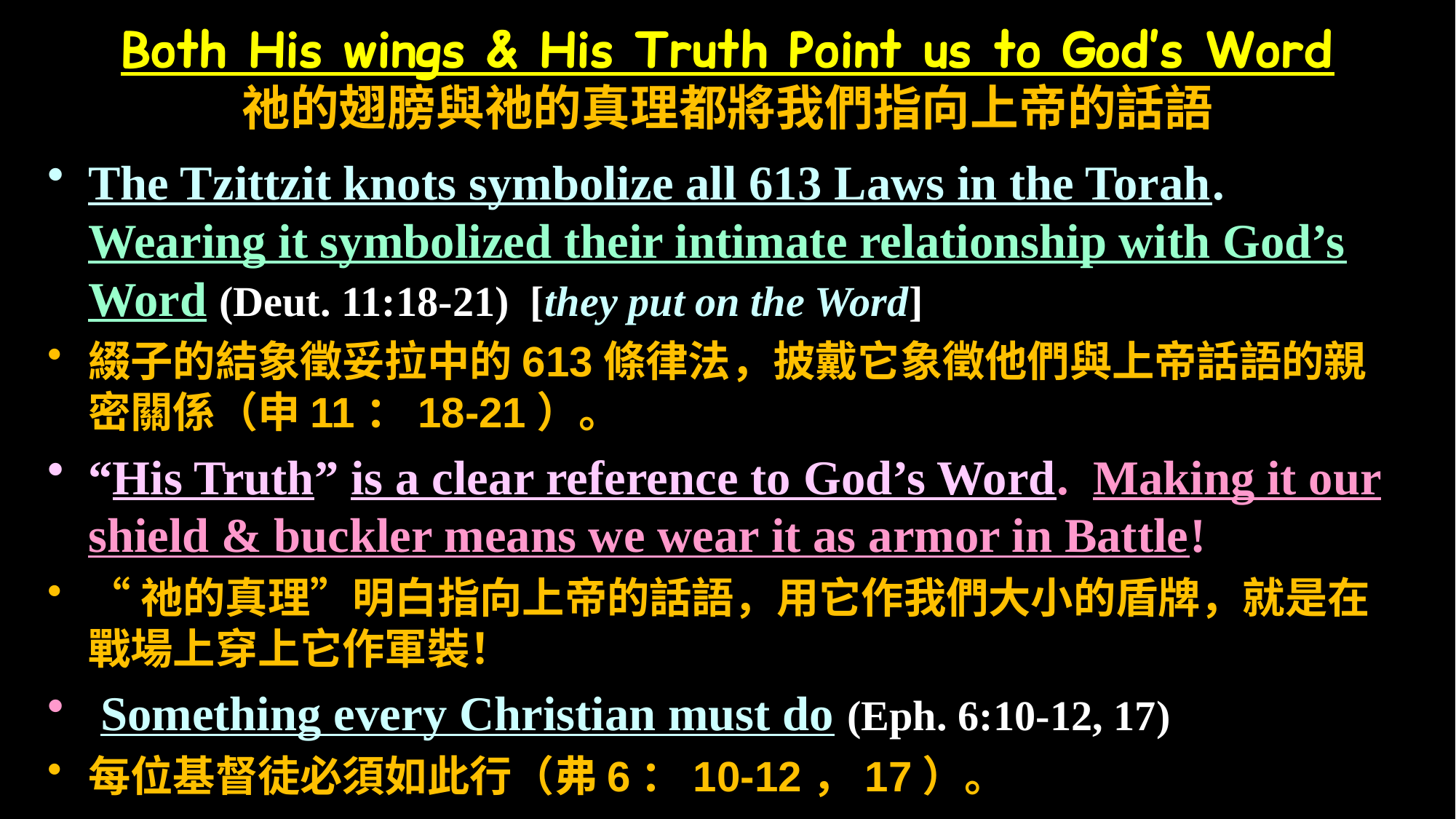

# Both His wings & His Truth Point us to God’s Word 祂的翅膀與祂的真理都將我們指向上帝的話語
The Tzittzit knots symbolize all 613 Laws in the Torah.  Wearing it symbolized their intimate relationship with God’s Word (Deut. 11:18-21)  [they put on the Word]
綴子的結象徵妥拉中的613條律法，披戴它象徵他們與上帝話語的親密關係（申11：18-21）。
“His Truth” is a clear reference to God’s Word.  Making it our shield & buckler means we wear it as armor in Battle!
“祂的真理”明白指向上帝的話語，用它作我們大小的盾牌，就是在戰場上穿上它作軍裝！
 Something every Christian must do (Eph. 6:10-12, 17)
每位基督徒必須如此行（弗6：10-12，17）。